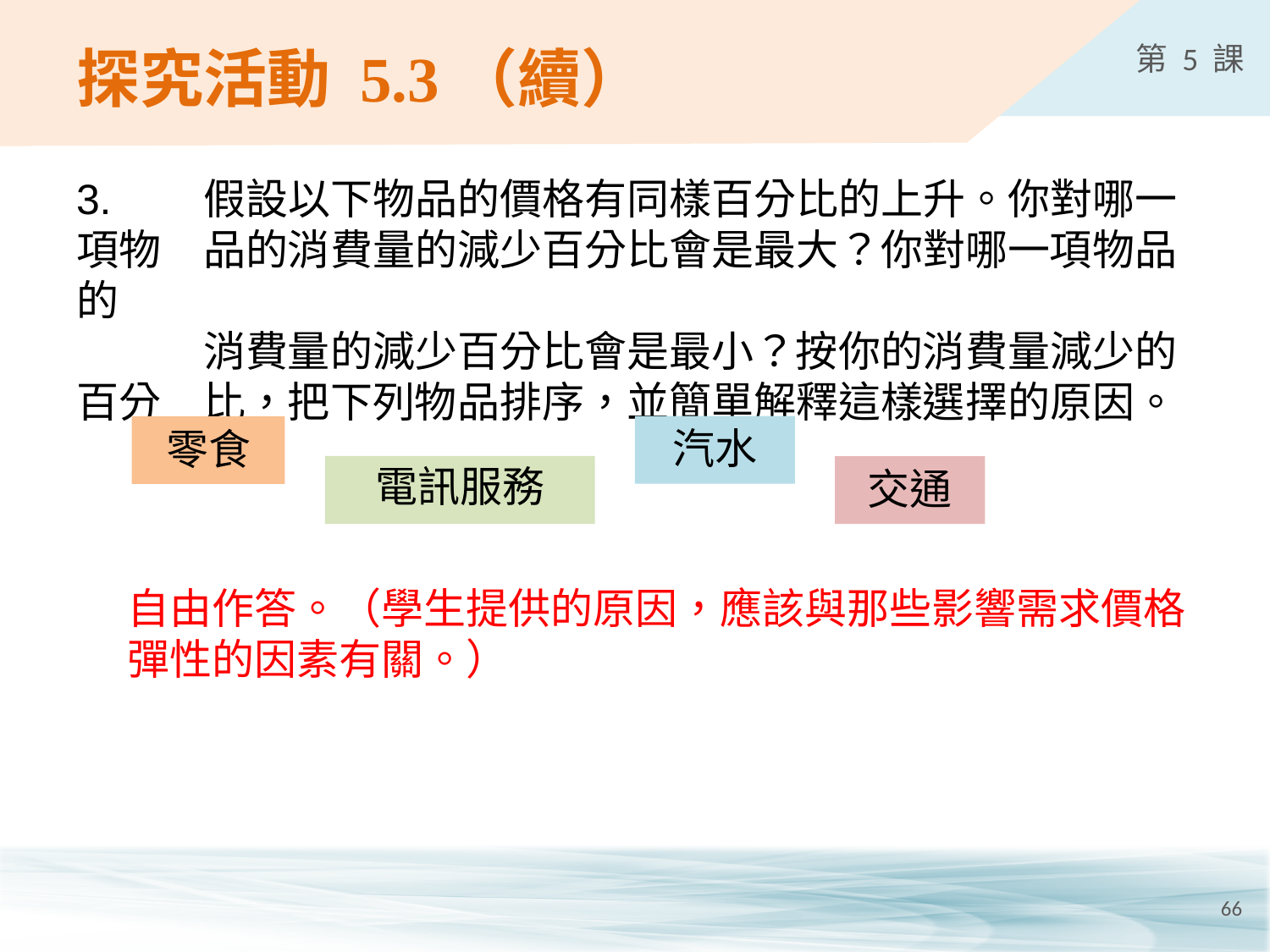

# 探究活動 5.3（續）
3.	假設以下物品的價格有同樣百分比的上升。你對哪一項物	品的消費量的減少百分比會是最大？你對哪一項物品的
	消費量的減少百分比會是最小？按你的消費量減少的百分	比，把下列物品排序，並簡單解釋這樣選擇的原因。
汽水
零食
電訊服務
交通
自由作答。（學生提供的原因，應該與那些影響需求價格彈性的因素有關。）
66